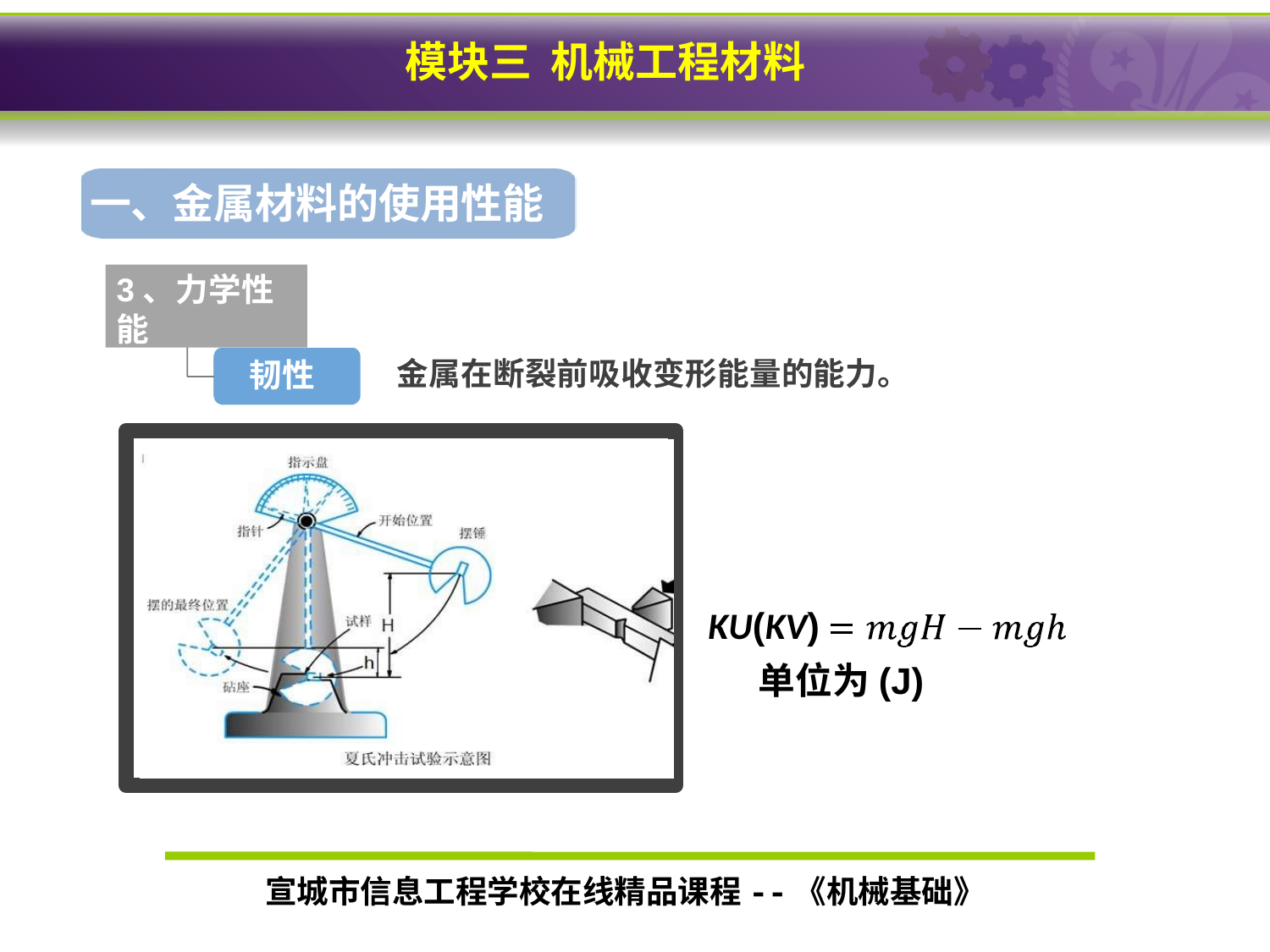

一、金属材料的使用性能
3、力学性能

韧性
金属在断裂前吸收变形能量的能力。

KU(KV)

单位为(J)